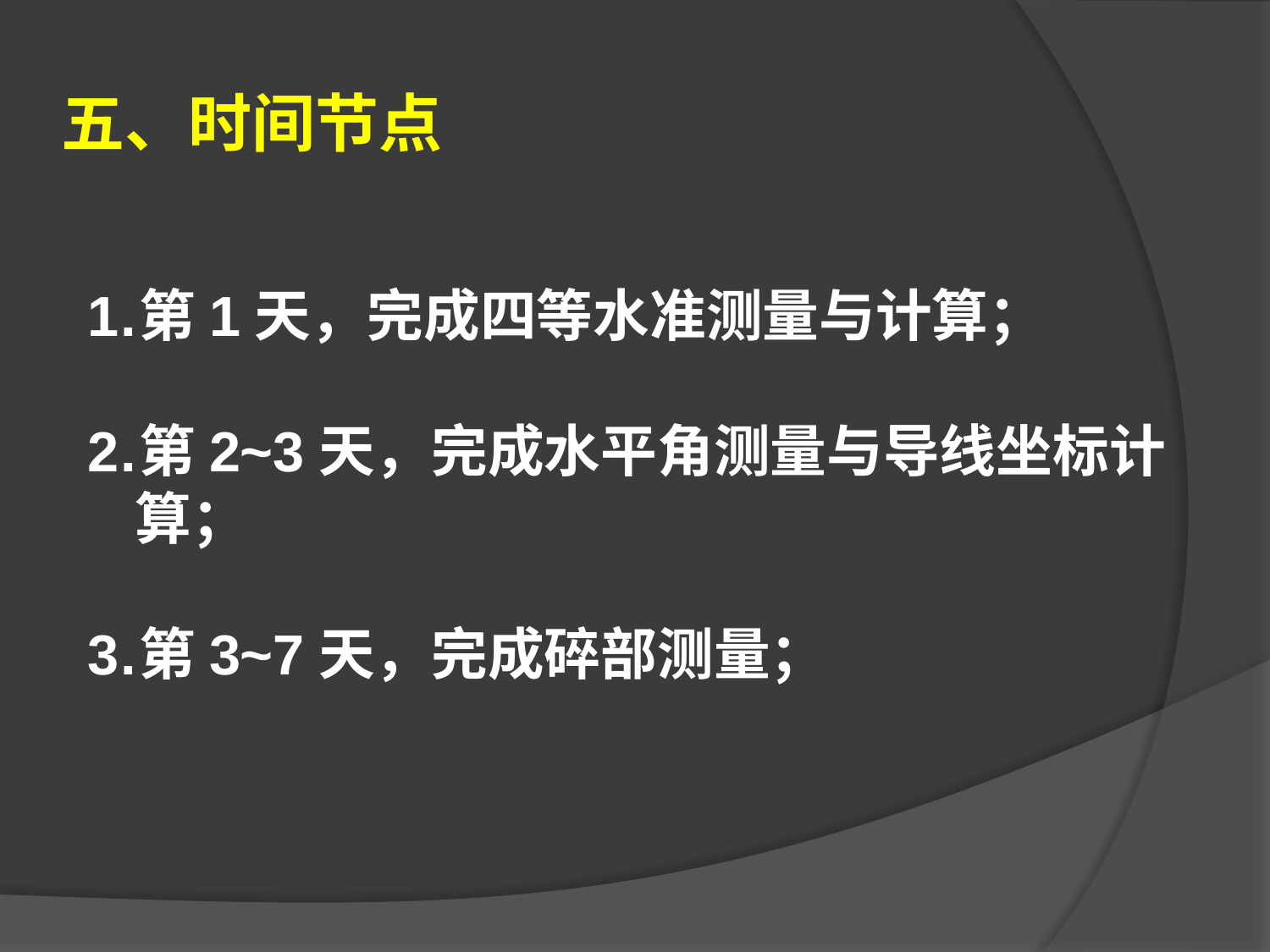

五、时间节点

第1天，完成四等水准测量与计算；

第2~3天，完成水平角测量与导线坐标计算；

第3~7天，完成碎部测量；